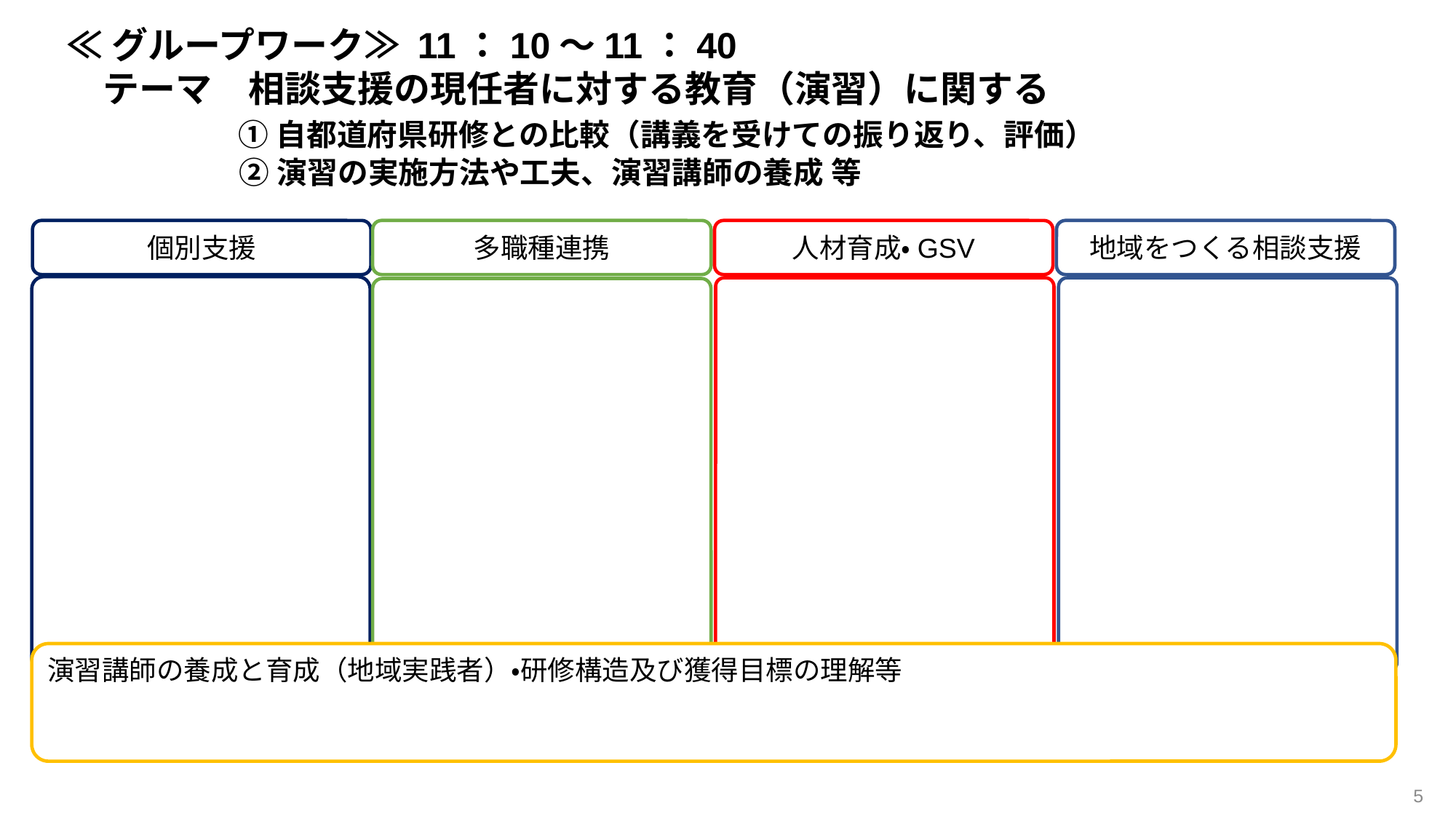

≪グループワーク≫ 11：10～11：40
　テーマ　相談支援の現任者に対する教育（演習）に関する
                     ①自都道府県研修との比較（講義を受けての振り返り、評価）
                         ②演習の実施方法や工夫、演習講師の養成 等
個別支援
多職種連携
人材育成・GSV
地域をつくる相談支援

演習講師の養成と育成（地域実践者）・研修構造及び獲得目標の理解等

5